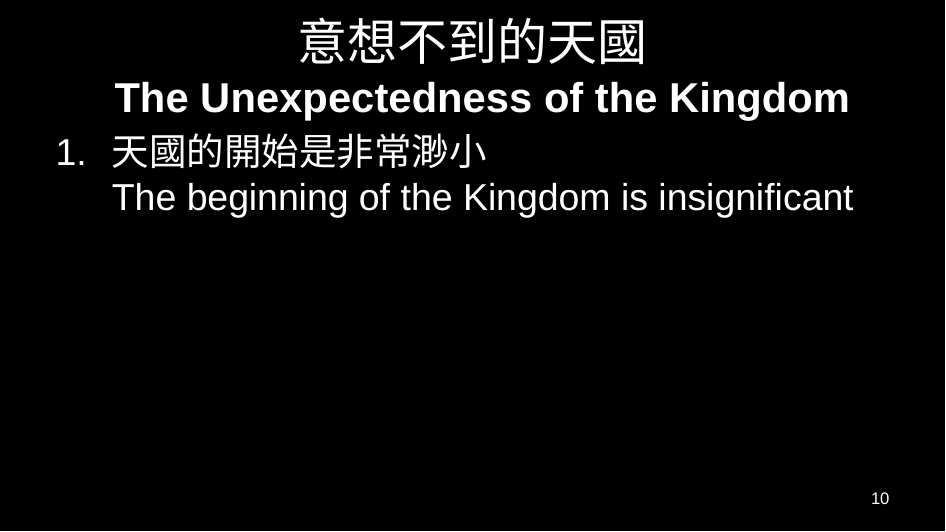

# 意想不到的天國 The Unexpectedness of the Kingdom
天國的開始是非常渺小
The beginning of the Kingdom is insignificant

10